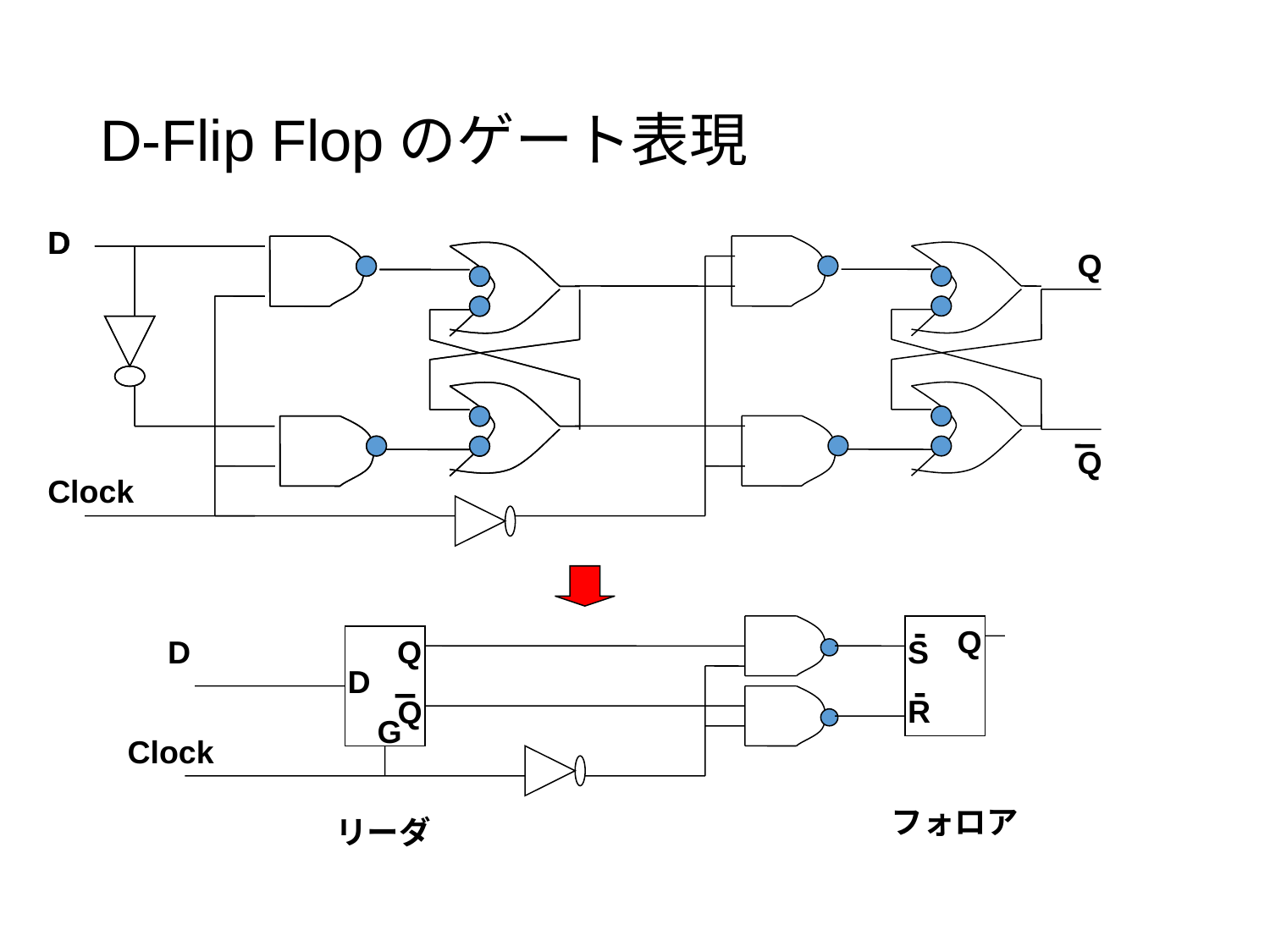

# D-Flip Flopのゲート表現
D
D

Q

Q

Clock

Q
D
S

Q

D

R

Q

G

Clock

フォロア
リーダ